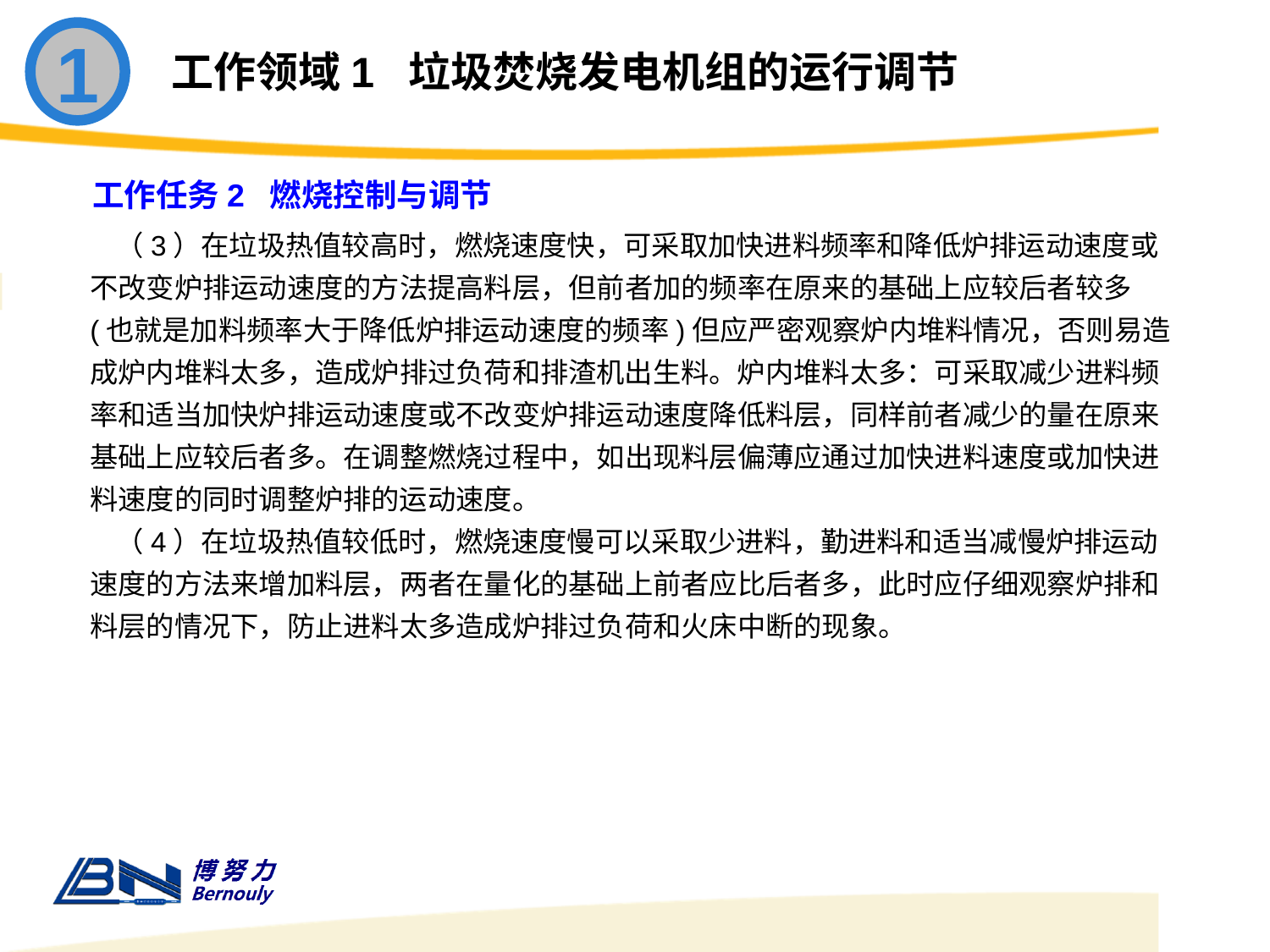

1
工作领域1  垃圾焚烧发电机组的运行调节
工作任务2  燃烧控制与调节
   （3）在垃圾热值较高时，燃烧速度快，可采取加快进料频率和降低炉排运动速度或不改变炉排运动速度的方法提高料层，但前者加的频率在原来的基础上应较后者较多(也就是加料频率大于降低炉排运动速度的频率)但应严密观察炉内堆料情况，否则易造成炉内堆料太多，造成炉排过负荷和排渣机出生料。炉内堆料太多：可采取减少进料频率和适当加快炉排运动速度或不改变炉排运动速度降低料层，同样前者减少的量在原来基础上应较后者多。在调整燃烧过程中，如出现料层偏薄应通过加快进料速度或加快进料速度的同时调整炉排的运动速度。
   （4）在垃圾热值较低时，燃烧速度慢可以采取少进料，勤进料和适当减慢炉排运动速度的方法来增加料层，两者在量化的基础上前者应比后者多，此时应仔细观察炉排和料层的情况下，防止进料太多造成炉排过负荷和火床中断的现象。